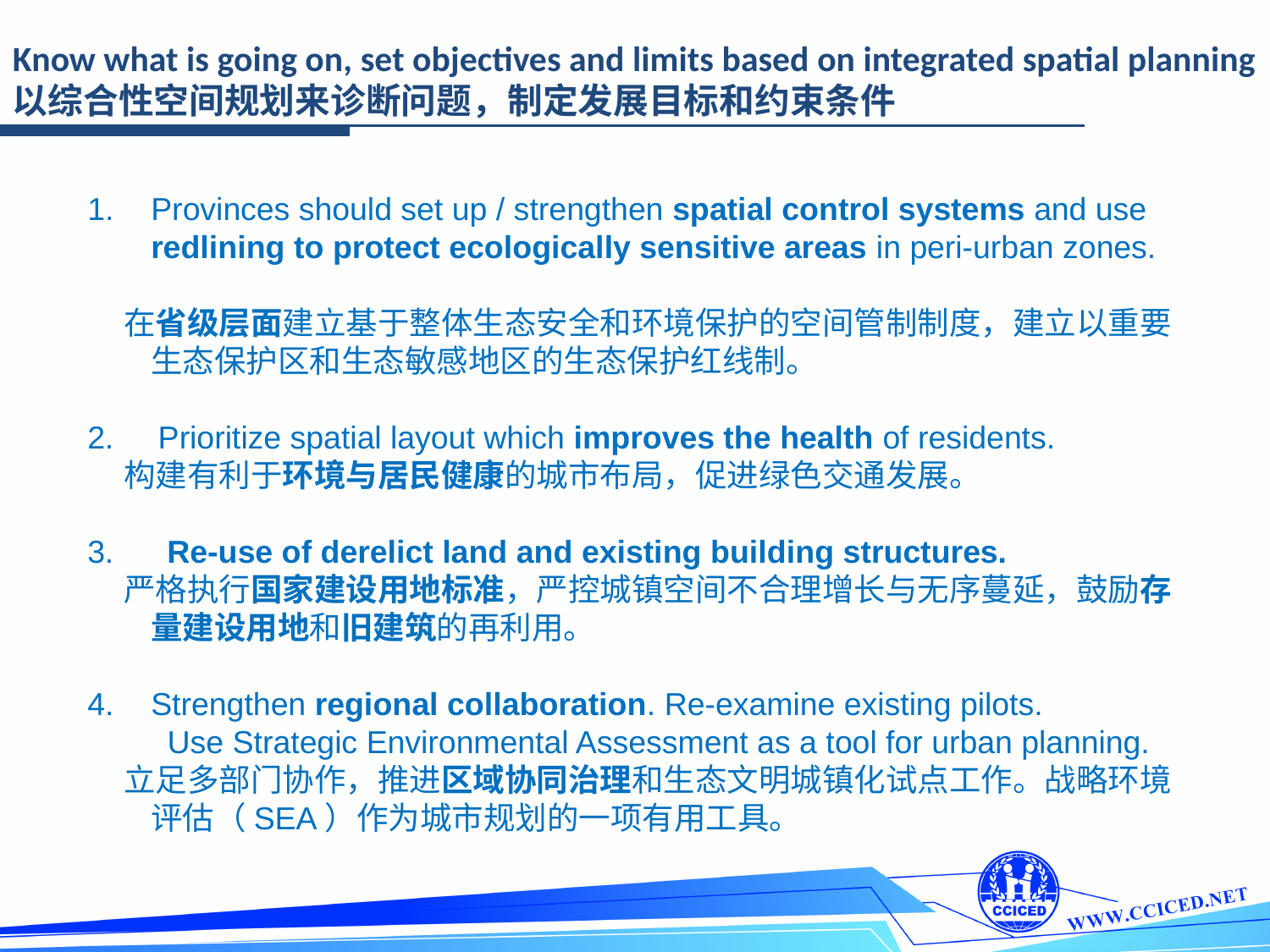

Know what is going on, set objectives and limits based on integrated spatial planning
以综合性空间规划来诊断问题，制定发展目标和约束条件
Provinces should set up / strengthen spatial control systems and use redlining to protect ecologically sensitive areas in peri-urban zones.
    在省级层面建立基于整体生态安全和环境保护的空间管制制度，建立以重要生态保护区和生态敏感地区的生态保护红线制。

2.     Prioritize spatial layout which improves the health of residents.
    构建有利于环境与居民健康的城市布局，促进绿色交通发展。

3.      Re-use of derelict land and existing building structures.
    严格执行国家建设用地标准，严控城镇空间不合理增长与无序蔓延，鼓励存量建设用地和旧建筑的再利用。

Strengthen regional collaboration. Re-examine existing pilots.
         Use Strategic Environmental Assessment as a tool for urban planning.
    立足多部门协作，推进区域协同治理和生态文明城镇化试点工作。战略环境评估（SEA）作为城市规划的一项有用工具。